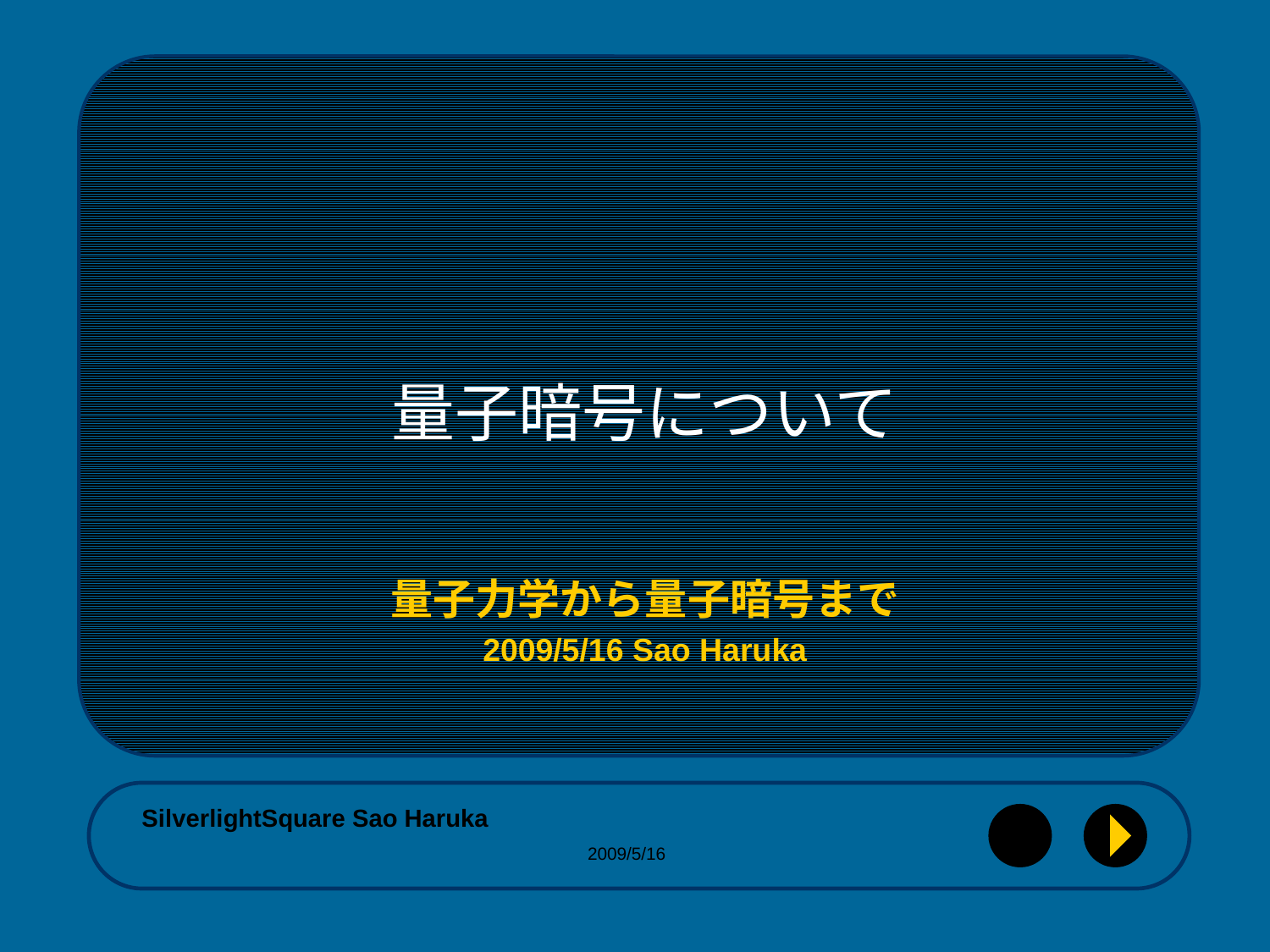

# 量子暗号について
量子力学から量子暗号まで
2009/5/16 Sao Haruka
SilverlightSquare Sao Haruka
2009/5/16